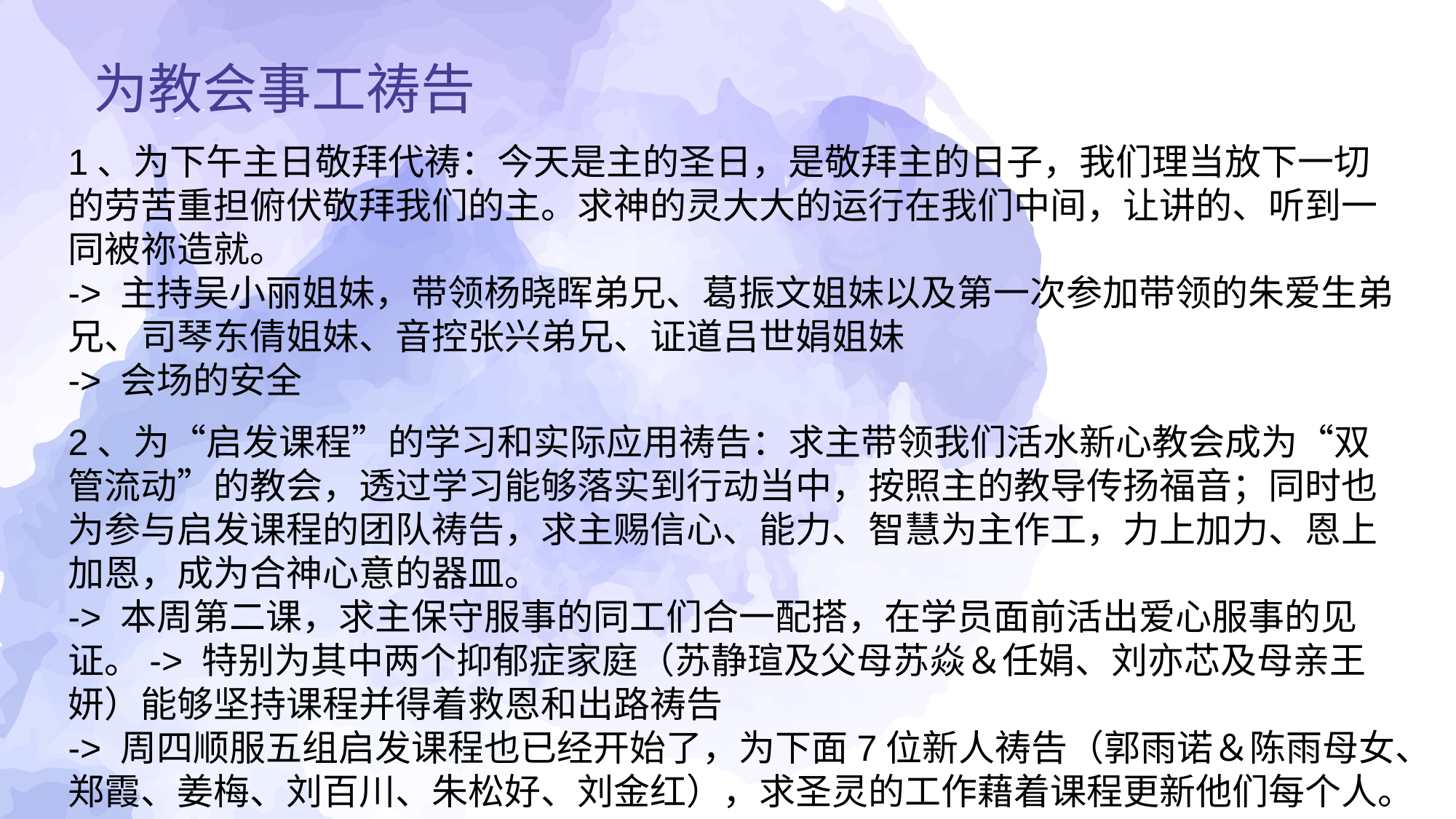

为教会事工祷告
1、为下午主日敬拜代祷：今天是主的圣日，是敬拜主的日子，我们理当放下一切的劳苦重担俯伏敬拜我们的主。求神的灵大大的运行在我们中间，让讲的、听到一同被祢造就。
-> 主持吴小丽姐妹，带领杨晓晖弟兄、葛振文姐妹以及第一次参加带领的朱爱生弟兄、司琴东倩姐妹、音控张兴弟兄、证道吕世娟姐妹
-> 会场的安全

2、为“启发课程”的学习和实际应用祷告：求主带领我们活水新心教会成为“双管流动”的教会，透过学习能够落实到行动当中，按照主的教导传扬福音；同时也为参与启发课程的团队祷告，求主赐信心、能力、智慧为主作工，力上加力、恩上加恩，成为合神心意的器皿。
-> 本周第二课，求主保守服事的同工们合一配搭，在学员面前活出爱心服事的见证。-> 特别为其中两个抑郁症家庭（苏静瑄及父母苏焱＆任娟、刘亦芯及母亲王妍）能够坚持课程并得着救恩和出路祷告
-> 周四顺服五组启发课程也已经开始了，为下面7位新人祷告（郭雨诺＆陈雨母女、郑霞、姜梅、刘百川、朱松好、刘金红），求圣灵的工作藉着课程更新他们每个人。